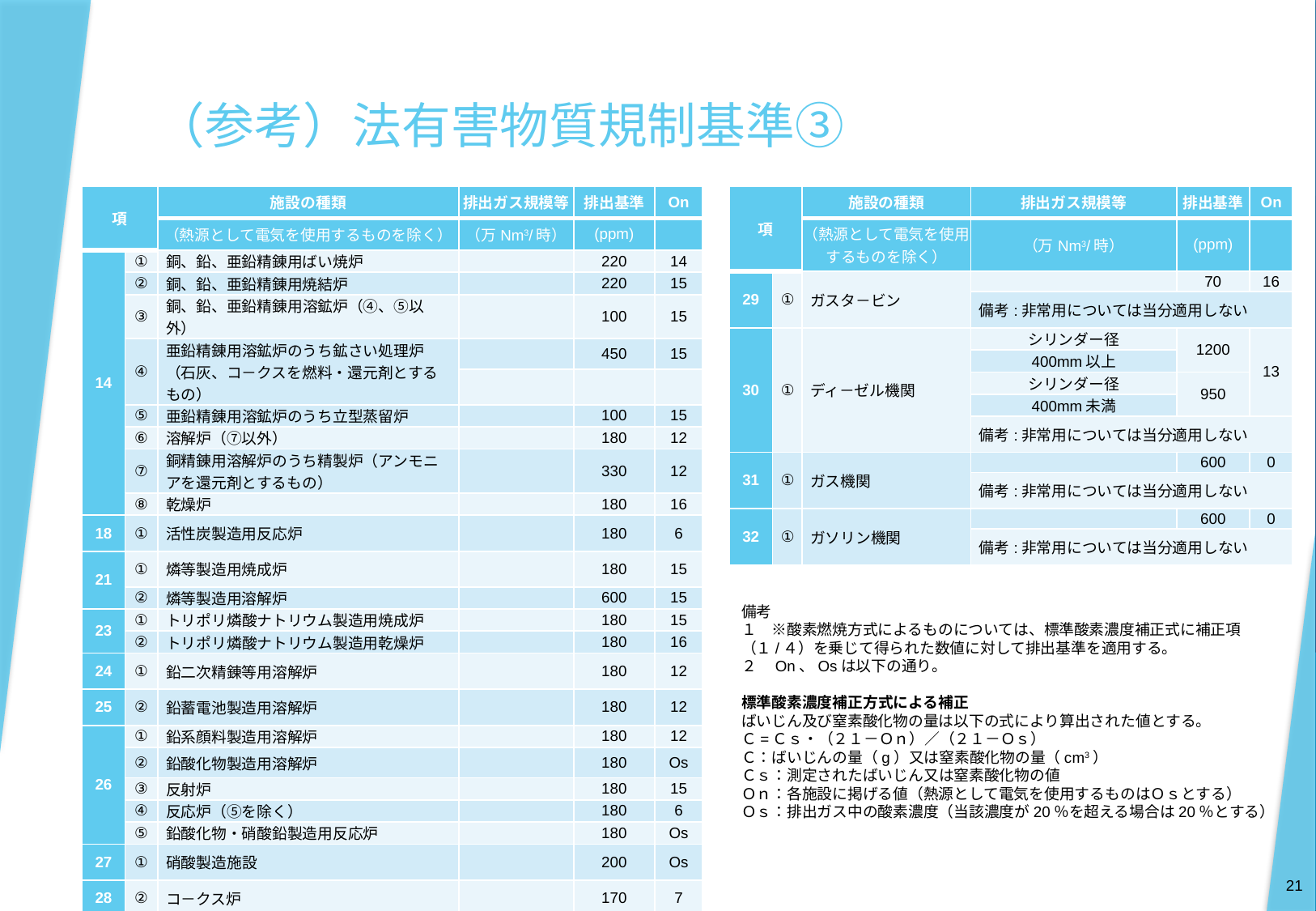

# （参考）法有害物質規制基準③
| 項 |  | 施設の種類 | 排出ガス規模等 | 排出基準 | On |
| --- | --- | --- | --- | --- | --- |
|  |  | （熱源として電気を使用するものを除く） | （万Nm3/時） | (ppm) |  |
| 29 | ① | ガスタ－ビン |  | 70 | 16 |
|  |  |  | 備考:非常用については当分適用しない |  |  |
| 30 | ① | ディ－ゼル機関 | シリンダー径 | 1200 | 13 |
|  |  |  | 400mm以上 |  |  |
|  |  |  | シリンダー径 | 950 |  |
|  |  |  | 400mm未満 |  |  |
|  |  |  | 備考:非常用については当分適用しない |  |  |
| 31 | ① | ガス機関 |  | 600 | 0 |
|  |  |  | 備考:非常用については当分適用しない |  |  |
| 32 | ① | ガソリン機関 |  | 600 | 0 |
|  |  |  | 備考:非常用については当分適用しない |  |  |
| 項 |  | 施設の種類 | 排出ガス規模等 | 排出基準 | On |
| --- | --- | --- | --- | --- | --- |
|  |  | （熱源として電気を使用するものを除く） | （万Nm3/時） | (ppm) |  |
| 14 | ① | 銅、鉛、亜鉛精錬用ばい焼炉 |  | 220 | 14 |
|  | ② | 銅、鉛、亜鉛精錬用焼結炉 |  | 220 | 15 |
|  | ③ | 銅、鉛、亜鉛精錬用溶鉱炉（④、⑤以外） |  | 100 | 15 |
|  | ④ | 亜鉛精錬用溶鉱炉のうち鉱さい処理炉（石灰、コ－クスを燃料・還元剤とするもの） |  | 450 | 15 |
|  |  |  |  |  |  |
|  | ⑤ | 亜鉛精錬用溶鉱炉のうち立型蒸留炉 |  | 100 | 15 |
|  | ⑥ | 溶解炉（⑦以外） |  | 180 | 12 |
|  | ⑦ | 銅精錬用溶解炉のうち精製炉（アンモニアを還元剤とするもの） |  | 330 | 12 |
|  | ⑧ | 乾燥炉 |  | 180 | 16 |
| 18 | ① | 活性炭製造用反応炉 |  | 180 | 6 |
| 21 | ① | 燐等製造用焼成炉 |  | 180 | 15 |
|  | ② | 燐等製造用溶解炉 |  | 600 | 15 |
| 23 | ① | トリポリ燐酸ナトリウム製造用焼成炉 |  | 180 | 15 |
|  | ② | トリポリ燐酸ナトリウム製造用乾燥炉 |  | 180 | 16 |
| 24 | ① | 鉛二次精錬等用溶解炉 |  | 180 | 12 |
| 25 | ② | 鉛蓄電池製造用溶解炉 |  | 180 | 12 |
| 26 | ① | 鉛系顔料製造用溶解炉 |  | 180 | 12 |
|  | ② | 鉛酸化物製造用溶解炉 |  | 180 | Os |
|  | ③ | 反射炉 |  | 180 | 15 |
|  | ④ | 反応炉（⑤を除く） |  | 180 | 6 |
|  | ⑤ | 鉛酸化物・硝酸鉛製造用反応炉 |  | 180 | Os |
| 27 | ① | 硝酸製造施設 |  | 200 | Os |
| 28 | ② | コ－クス炉 |  | 170 | 7 |

備考
１　※酸素燃焼方式によるものについては、標準酸素濃度補正式に補正項（１/４）を乗じて得られた数値に対して排出基準を適用する。
２　On、Osは以下の通り。

標準酸素濃度補正方式による補正
ばいじん及び窒素酸化物の量は以下の式により算出された値とする。
Ｃ=Ｃｓ・（２１－Ｏｎ）／（２１－Ｏｓ）
Ｃ：ばいじんの量（g）又は窒素酸化物の量（cm3）
Ｃｓ：測定されたばいじん又は窒素酸化物の値
Ｏｎ：各施設に掲げる値（熱源として電気を使用するものはＯｓとする）
Ｏｓ：排出ガス中の酸素濃度（当該濃度が20％を超える場合は20％とする）

21